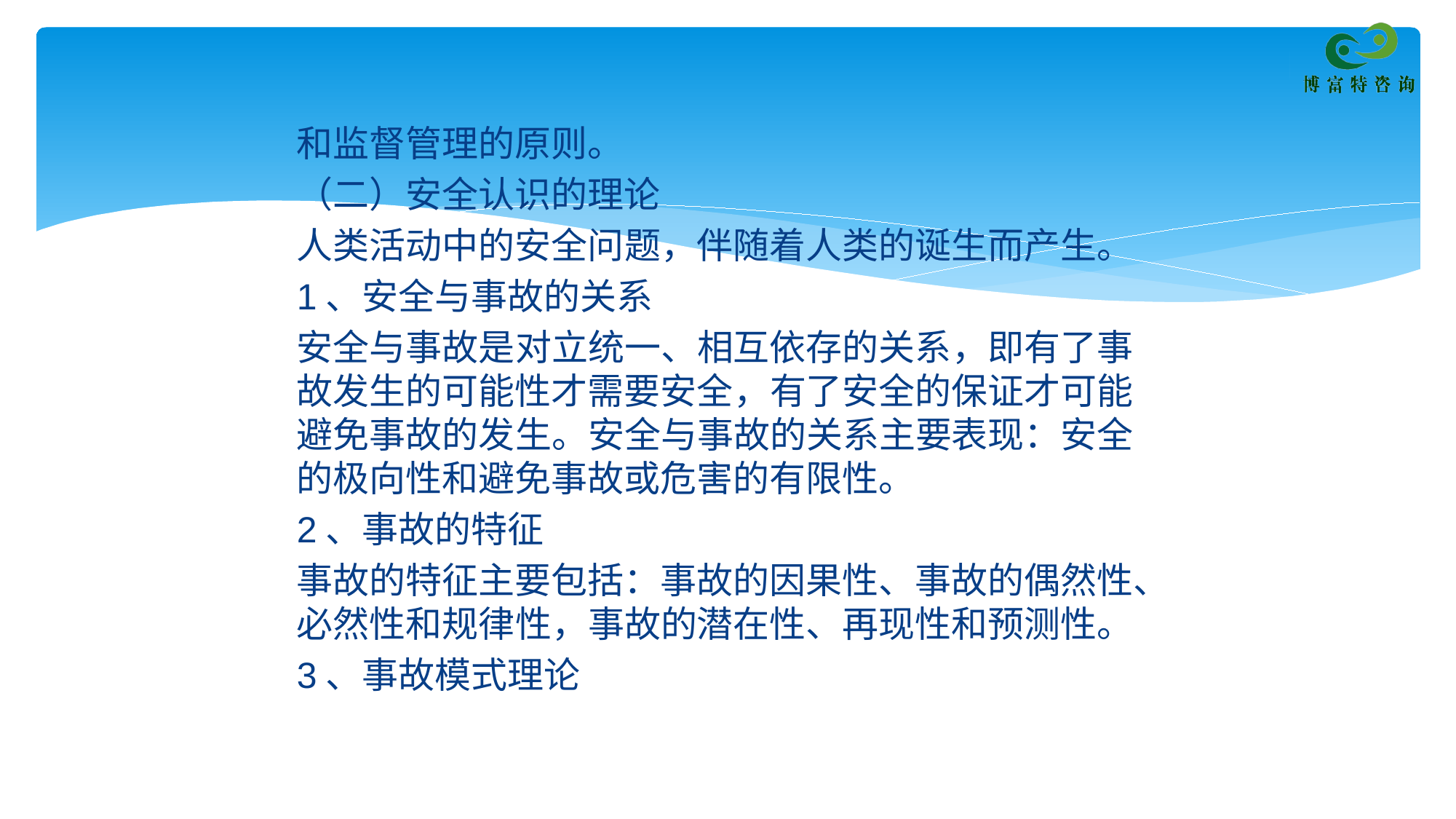

和监督管理的原则。
（二）安全认识的理论
人类活动中的安全问题，伴随着人类的诞生而产生。
1、安全与事故的关系
安全与事故是对立统一、相互依存的关系，即有了事故发生的可能性才需要安全，有了安全的保证才可能避免事故的发生。安全与事故的关系主要表现：安全的极向性和避免事故或危害的有限性。
2、事故的特征
事故的特征主要包括：事故的因果性、事故的偶然性、必然性和规律性，事故的潜在性、再现性和预测性。
3、事故模式理论